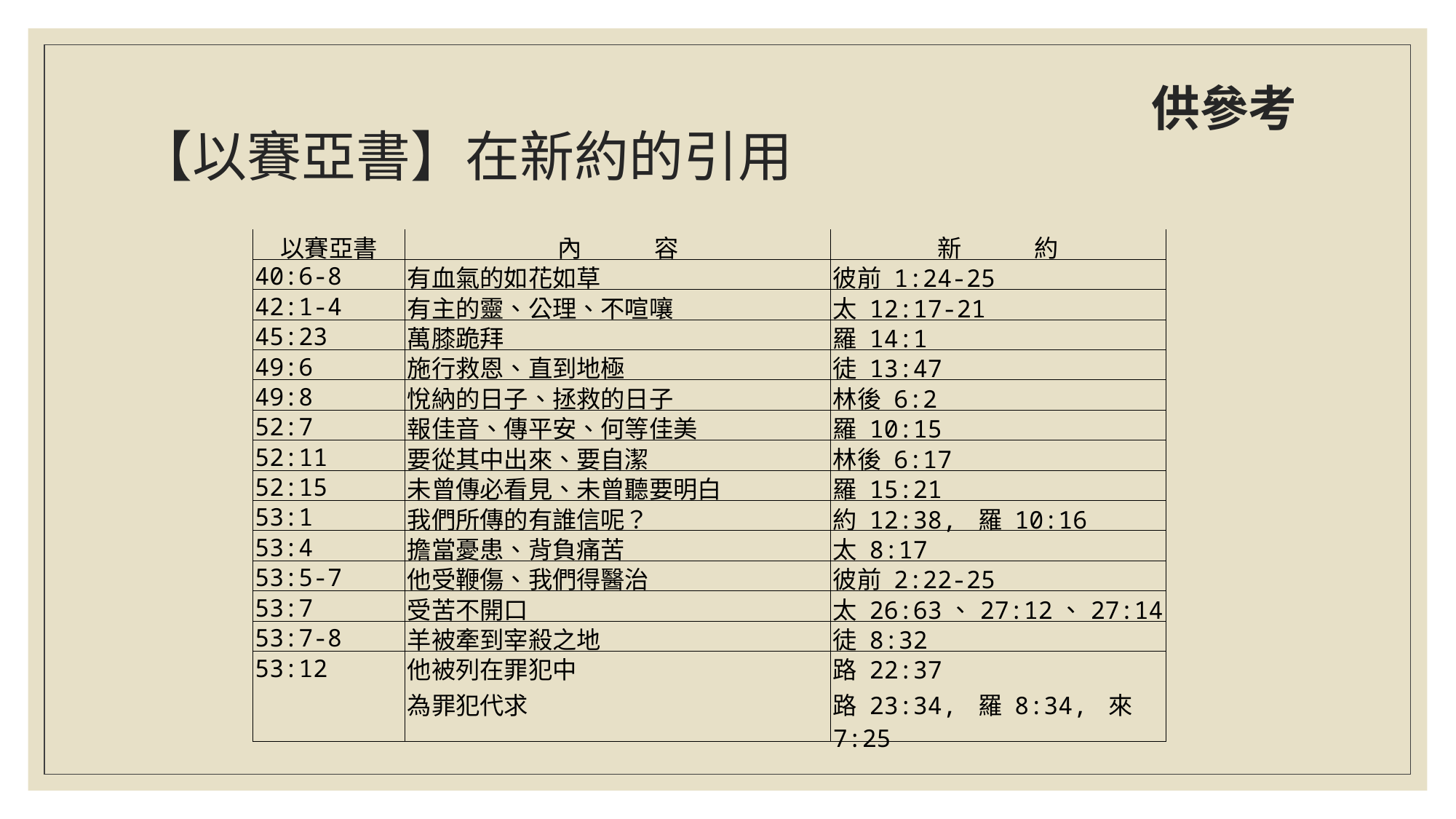

供參考
# 【以賽亞書】在新約的引用
| 以賽亞書 | 內　　　容 | 新　　　約 |
| --- | --- | --- |
| 40:6-8 | 有血氣的如花如草 | 彼前 1:24-25 |
| 42:1-4 | 有主的靈、公理、不喧嚷 | 太 12:17-21 |
| 45:23 | 萬膝跪拜 | 羅 14:1 |
| 49:6 | 施行救恩、直到地極 | 徒 13:47 |
| 49:8 | 悅納的日子、拯救的日子 | 林後 6:2 |
| 52:7 | 報佳音、傳平安、何等佳美 | 羅 10:15 |
| 52:11 | 要從其中出來、要自潔 | 林後 6:17 |
| 52:15 | 未曾傳必看見、未曾聽要明白 | 羅 15:21 |
| 53:1 | 我們所傳的有誰信呢？ | 約 12:38, 羅 10:16 |
| 53:4 | 擔當憂患、背負痛苦 | 太 8:17 |
| 53:5-7 | 他受鞭傷、我們得醫治 | 彼前 2:22-25 |
| 53:7 | 受苦不開口 | 太 26:63、27:12、27:14 |
| 53:7-8 | 羊被牽到宰殺之地 | 徒 8:32 |
| 53:12 | 他被列在罪犯中 為罪犯代求 | 路 22:37 路 23:34, 羅 8:34, 來 7:25 |